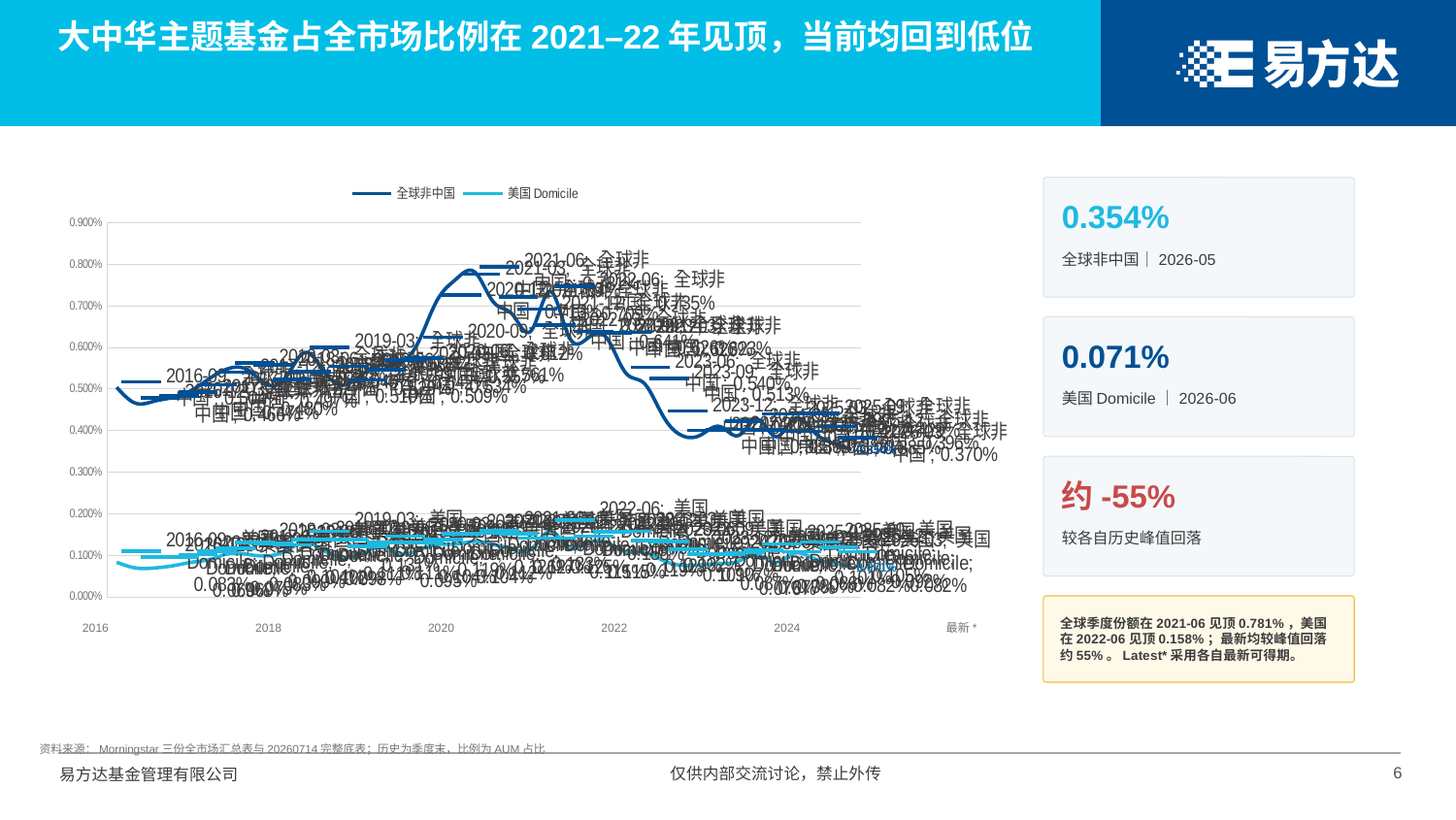

大中华主题基金占全市场比例在2021–22年见顶，当前均回到低位

### Chart

| Category |  |  |
|---|---|---|
| 2016-09 | 0.005042052244333247 | 0.0008309767007259658 |
| 2016-12 | 0.004657976327225831 | 0.0006945872064851285 |
| 2017-03 | 0.004706694330517829 | 0.0006925812632437989 |
| 2017-06 | 0.004796964753850752 | 0.0007472357383154131 |
| 2017-09 | 0.004973431127999434 | 0.0008313650127366512 |
| 2017-12 | 0.005274532217514925 | 0.0009042129178047884 |
| 2018-03 | 0.005500202679666022 | 0.0010423530424800735 |
| 2018-06 | 0.005449042897293288 | 0.0010166491988060139 |
| 2018-09 | 0.005102586014585794 | 0.0009839851937773854 |
| 2018-12 | 0.005292798974368463 | 0.0011059589202508091 |
| 2019-03 | 0.005880790396193419 | 0.001307490988933517 |
| 2019-06 | 0.005417515999086207 | 0.0011112127260931666 |
| 2019-09 | 0.005093656076500885 | 0.0009456003188266006 |
| 2019-12 | 0.005339897491883244 | 0.0010364600906668184 |
| 2020-03 | 0.00556816366918937 | 0.0011949704977172893 |
| 2020-06 | 0.005613393205586334 | 0.00103561812050413 |
| 2020-09 | 0.006118748071945201 | 0.001116924748874863 |
| 2020-12 | 0.007130784008013186 | 0.0012585196337280592 |
| 2021-03 | 0.007639379095066988 | 0.0012660353591351808 |
| 2021-06 | 0.007814839696106558 | 0.0013328394607221418 |
| 2021-09 | 0.007089860708347303 | 0.0012524072344334825 |
| 2021-12 | 0.006795872869759922 | 0.0011498916154506688 |
| 2022-03 | 0.006405235567043607 | 0.001145280970920203 |
| 2022-06 | 0.007348172760905033 | 0.001579064337886883 |
| 2022-09 | 0.006261570659497646 | 0.0011925464937640742 |
| 2022-12 | 0.0062269237562466795 | 0.001294322353619102 |
| 2023-03 | 0.006232029897368505 | 0.0013153501757882545 |
| 2023-06 | 0.005396023945976733 | 0.001085151351408865 |
| 2023-09 | 0.005133498738334281 | 0.0010722694498029098 |
| 2023-12 | 0.004344995999326242 | 0.0008729325584358444 |
| 2024-03 | 0.003878860235145872 | 0.0007575070151511706 |
| 2024-06 | 0.0038946559763439205 | 0.0007685384548238576 |
| 2024-09 | 0.0040976161004755846 | 0.0007988071715183168 |
| 2024-12 | 0.00388160306314679 | 0.0008576027291291843 |
| 2025-03 | 0.004268967648665999 | 0.001010482305083139 |
| 2025-06 | 0.0038523343181871973 | 0.0008203090651671664 |
| 2025-09 | 0.004289671095401577 | 0.001051243628059699 |
| 2025-12 | 0.003964791508079845 | 0.0009199771510695011 |
| 2026-03 | 0.003695967576573441 | 0.0008189491104890924 |
| Latest* | 0.003541168116975404 | 0.000708594422652586 |
0.354%
全球非中国｜2026-05

0.071%
美国Domicile｜2026-06

约-55%
较各自历史峰值回落

全球季度份额在2021-06见顶0.781%，美国在2022-06见顶0.158%；最新均较峰值回落约55%。Latest*采用各自最新可得期。
2016
2018
2020
2022
2024
最新*
资料来源：Morningstar三份全市场汇总表与20260714完整底表；历史为季度末，比例为AUM占比